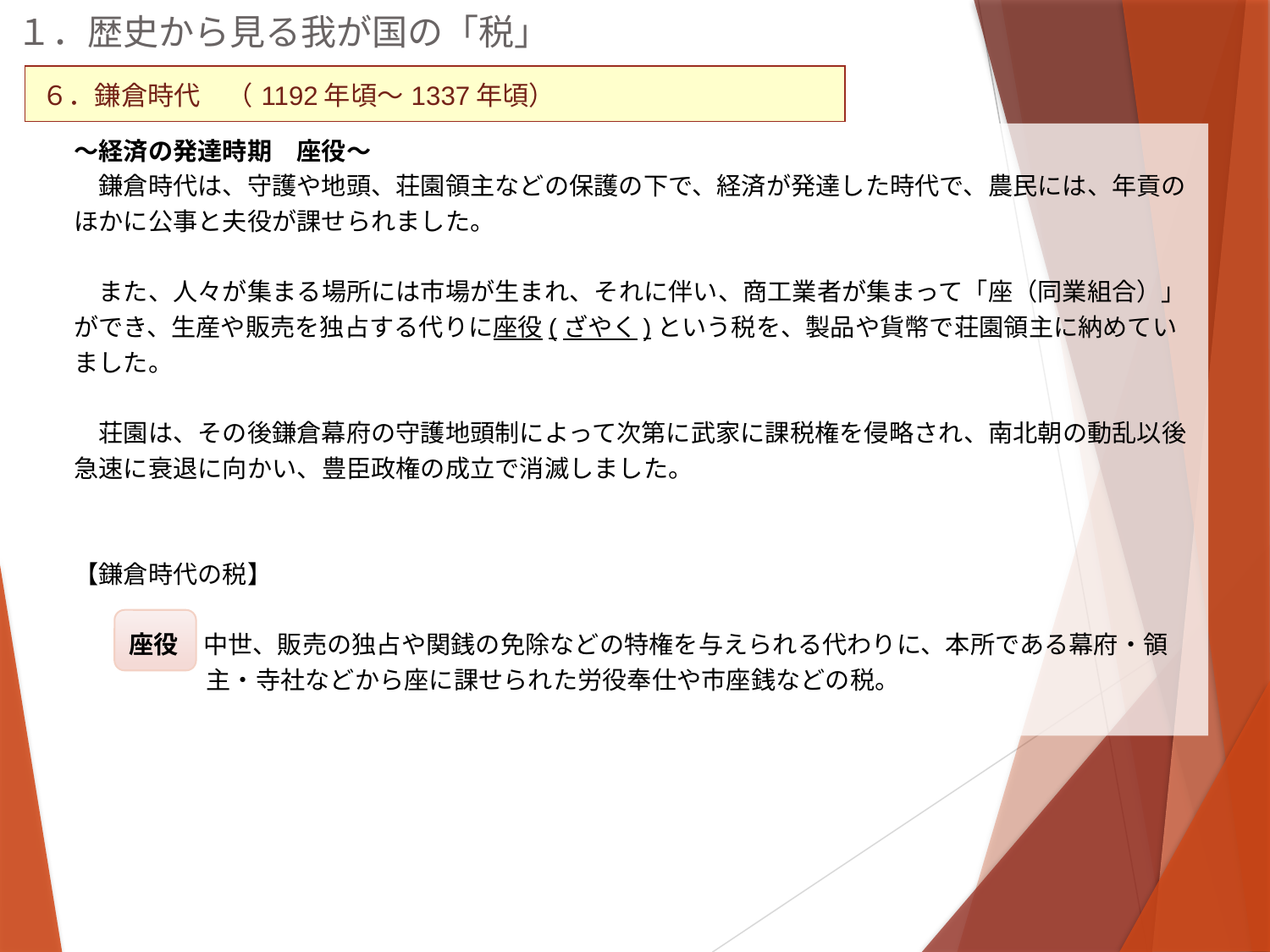

１．歴史から見る我が国の「税」
| ６．鎌倉時代　（1192年頃～1337年頃） |
| --- |
～経済の発達時期　座役～
　鎌倉時代は、守護や地頭、荘園領主などの保護の下で、経済が発達した時代で、農民には、年貢のほかに公事と夫役が課せられました。

　また、人々が集まる場所には市場が生まれ、それに伴い、商工業者が集まって「座（同業組合）」ができ、生産や販売を独占する代りに座役(ざやく)という税を、製品や貨幣で荘園領主に納めていました。

　荘園は、その後鎌倉幕府の守護地頭制によって次第に武家に課税権を侵略され、南北朝の動乱以後急速に衰退に向かい、豊臣政権の成立で消滅しました。

【鎌倉時代の税】

　　 座役　中世、販売の独占や関銭の免除などの特権を与えられる代わりに、本所である幕府・領主・寺社などから座に課せられた労役奉仕や市座銭などの税。